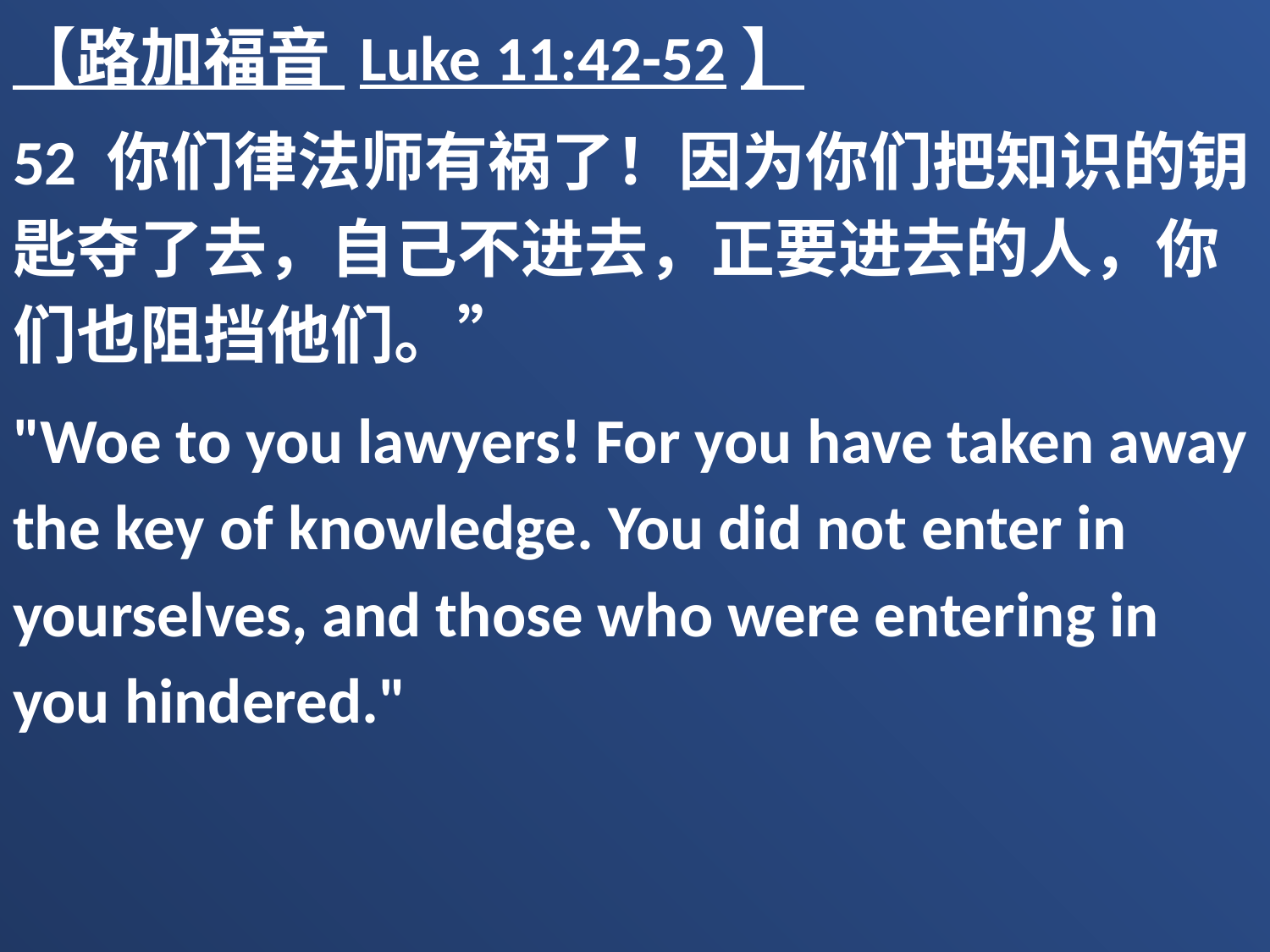

【路加福音 Luke 11:42-52】
52 你们律法师有祸了！因为你们把知识的钥匙夺了去，自己不进去，正要进去的人，你们也阻挡他们。”
"Woe to you lawyers! For you have taken away the key of knowledge. You did not enter in yourselves, and those who were entering in you hindered."